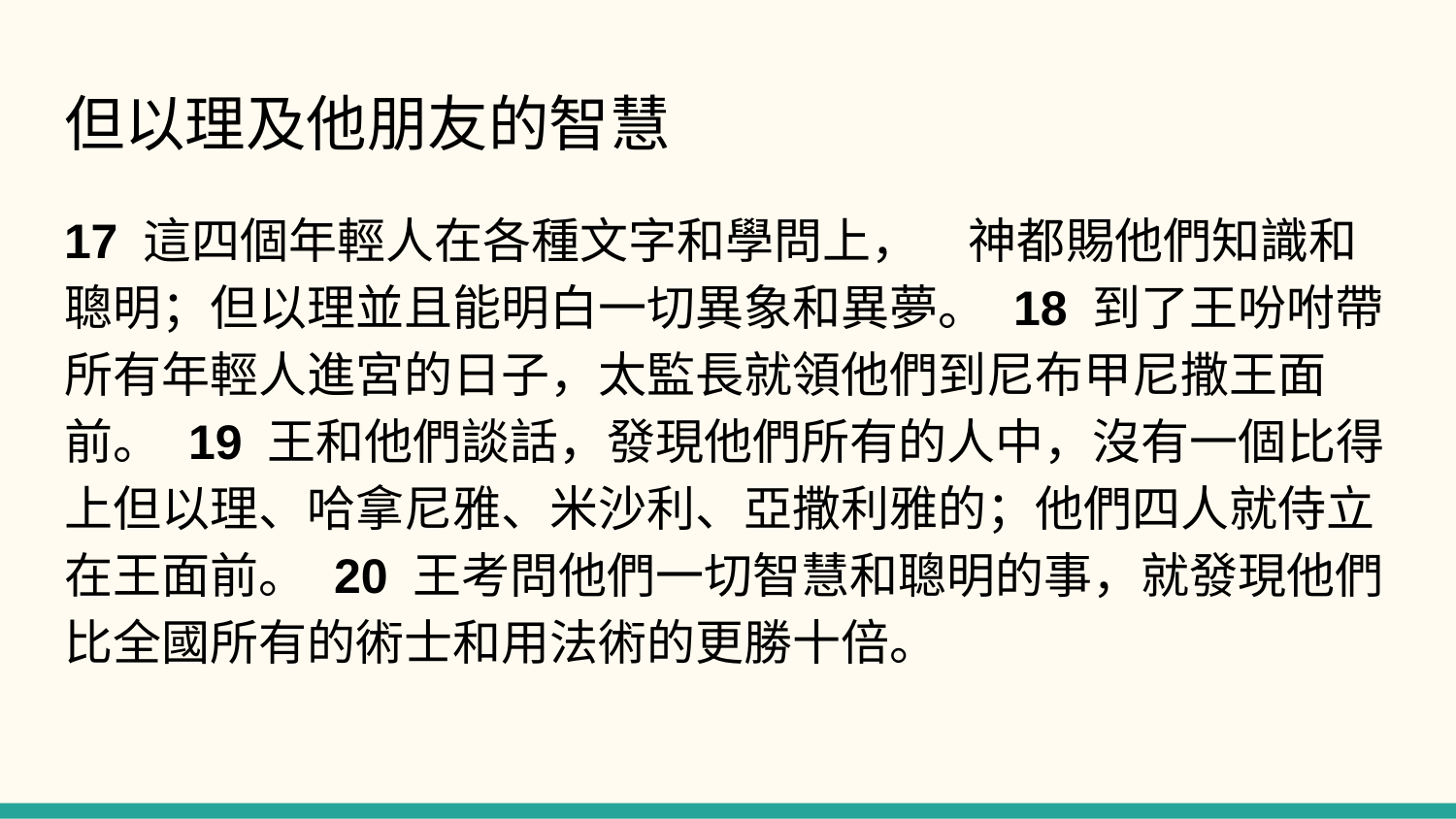

# 但以理及他朋友的智慧
17 這四個年輕人在各種文字和學問上，　神都賜他們知識和聰明；但以理並且能明白一切異象和異夢。 18 到了王吩咐帶所有年輕人進宮的日子，太監長就領他們到尼布甲尼撒王面前。 19 王和他們談話，發現他們所有的人中，沒有一個比得上但以理、哈拿尼雅、米沙利、亞撒利雅的；他們四人就侍立在王面前。 20 王考問他們一切智慧和聰明的事，就發現他們比全國所有的術士和用法術的更勝十倍。